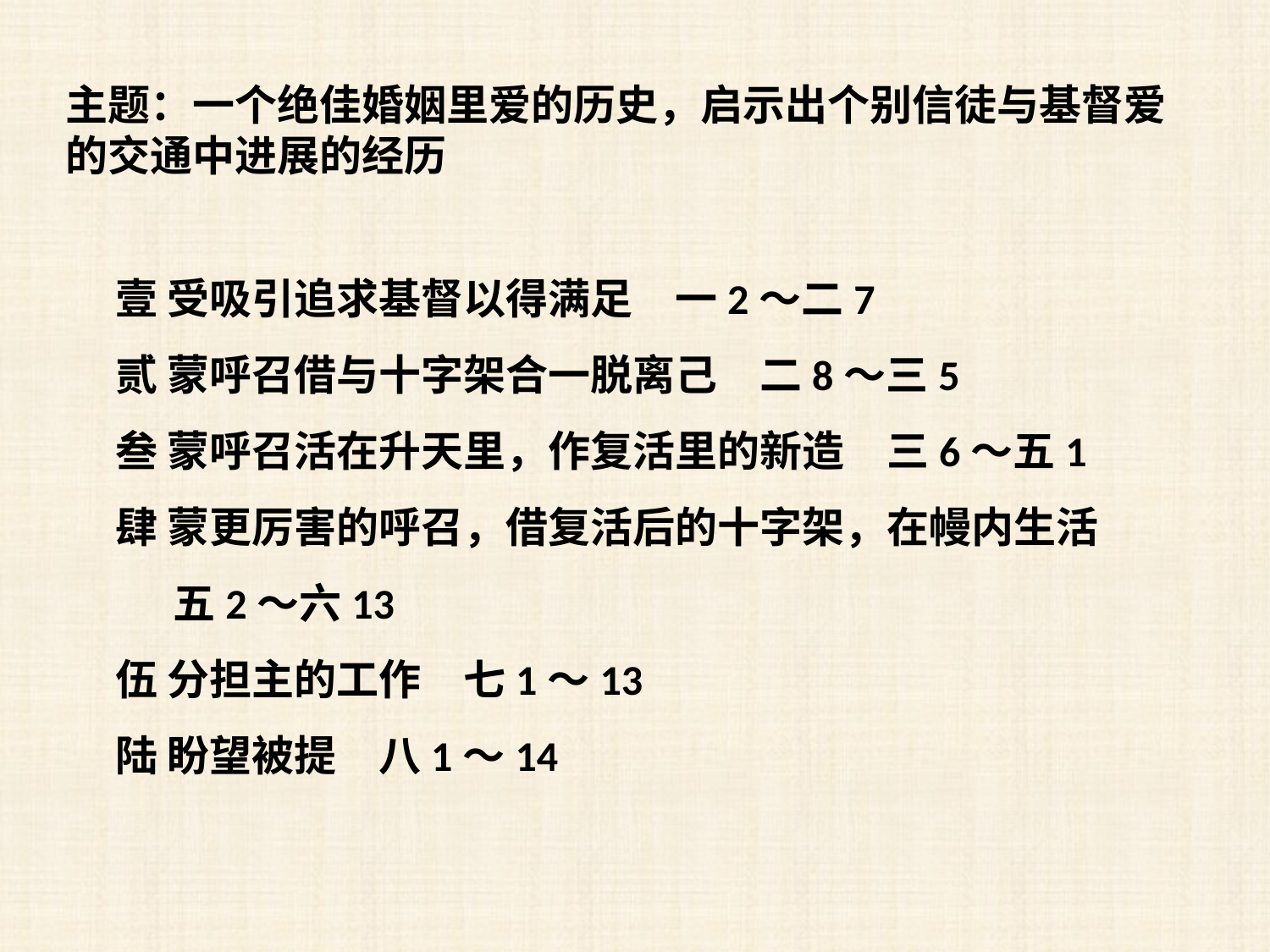

主题：一个绝佳婚姻里爱的历史，启示出个别信徒与基督爱的交通中进展的经历
壹 受吸引追求基督以得满足　一2～二7
贰 蒙呼召借与十字架合一脱离己　二8～三5
叁 蒙呼召活在升天里，作复活里的新造　三6～五1
肆 蒙更厉害的呼召，借复活后的十字架，在幔内生活
     五2～六13
伍 分担主的工作　七1～13
陆 盼望被提　八1～14